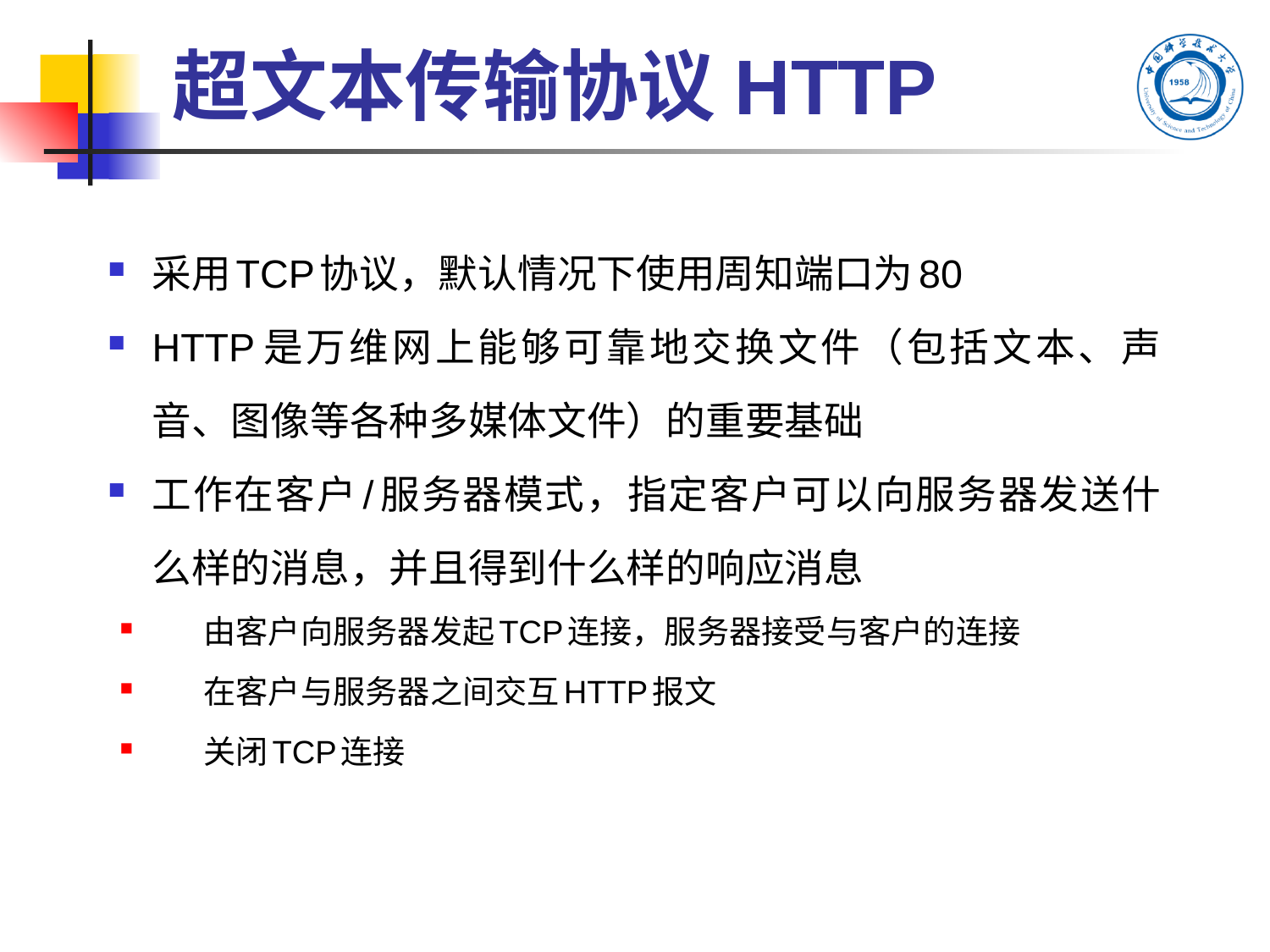

# 超文本传输协议HTTP
采用TCP协议，默认情况下使用周知端口为80
HTTP是万维网上能够可靠地交换文件（包括文本、声音、图像等各种多媒体文件）的重要基础
工作在客户/服务器模式，指定客户可以向服务器发送什么样的消息，并且得到什么样的响应消息
由客户向服务器发起TCP连接，服务器接受与客户的连接
在客户与服务器之间交互HTTP报文
关闭TCP连接